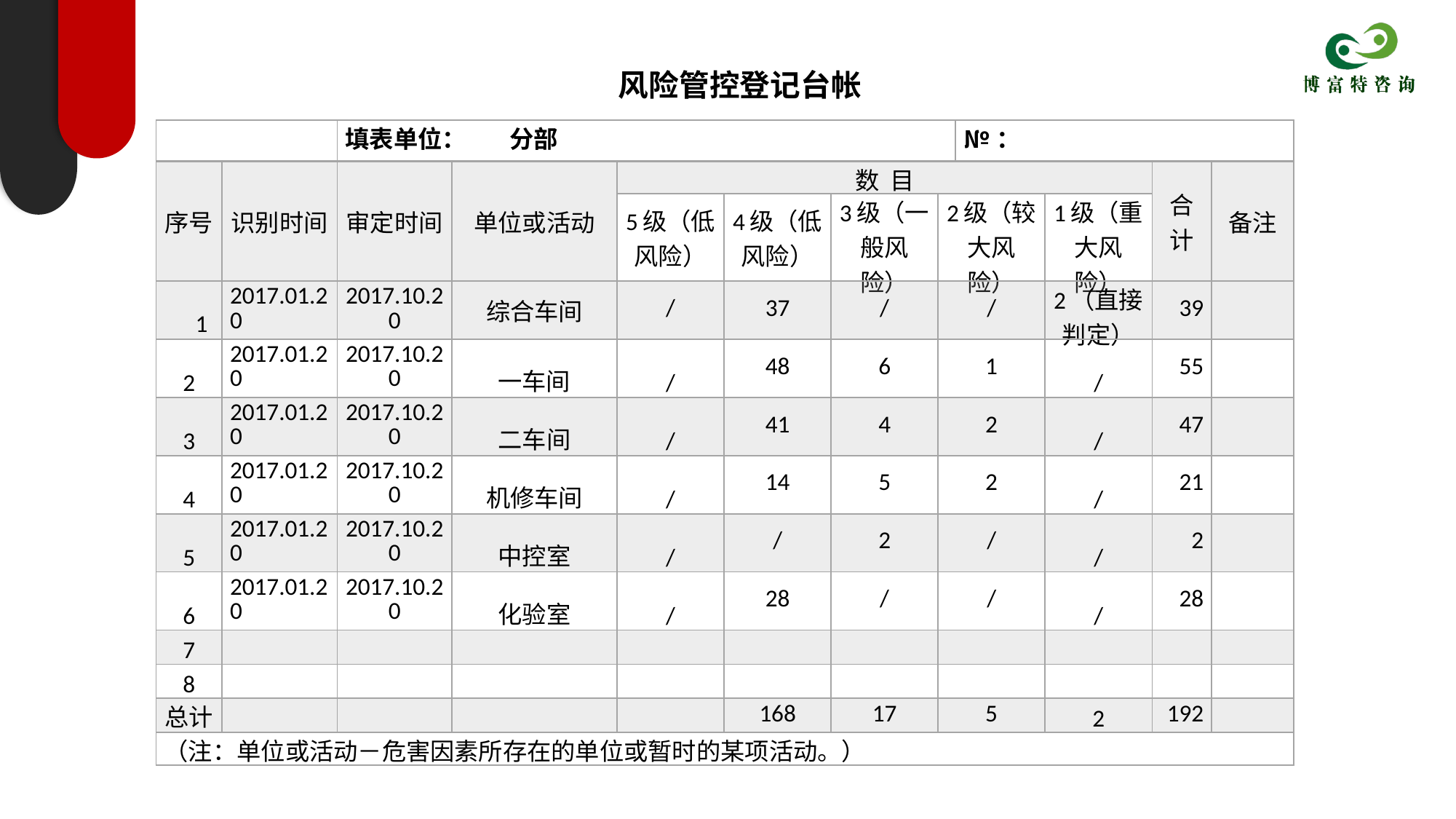

风险管控登记台帐
|  |  | 填表单位： 分部 |  |  |  |  |  | №： |  |  |  |
| --- | --- | --- | --- | --- | --- | --- | --- | --- | --- | --- | --- |
| 序号 | 识别时间 | 审定时间 | 单位或活动 | 数 目 |  |  |  |  |  | 合计 | 备注 |
|  |  |  |  | 5级（低风险） | 4级（低风险） | 3级（一般风险） | 2级（较大风险） |  | 1级（重大风险） |  |  |
| 1 | 2017.01.20 | 2017.10.20 | 综合车间 | / | 37 | / | / |  | 2（直接判定） | 39 |  |
| 2 | 2017.01.20 | 2017.10.20 | 一车间 | / | 48 | 6 | 1 |  | / | 55 |  |
| 3 | 2017.01.20 | 2017.10.20 | 二车间 | / | 41 | 4 | 2 |  | / | 47 |  |
| 4 | 2017.01.20 | 2017.10.20 | 机修车间 | / | 14 | 5 | 2 |  | / | 21 |  |
| 5 | 2017.01.20 | 2017.10.20 | 中控室 | / | / | 2 | / |  | / | 2 |  |
| 6 | 2017.01.20 | 2017.10.20 | 化验室 | / | 28 | / | / |  | / | 28 |  |
| 7 |  |  |  |  |  |  |  |  |  |  |  |
| 8 |  |  |  |  |  |  |  |  |  |  |  |
| 总计 |  |  |  |  | 168 | 17 | 5 |  | 2 | 192 |  |
| （注：单位或活动－危害因素所存在的单位或暂时的某项活动。） |  |  |  |  |  |  |  |  |  |  |  |
17